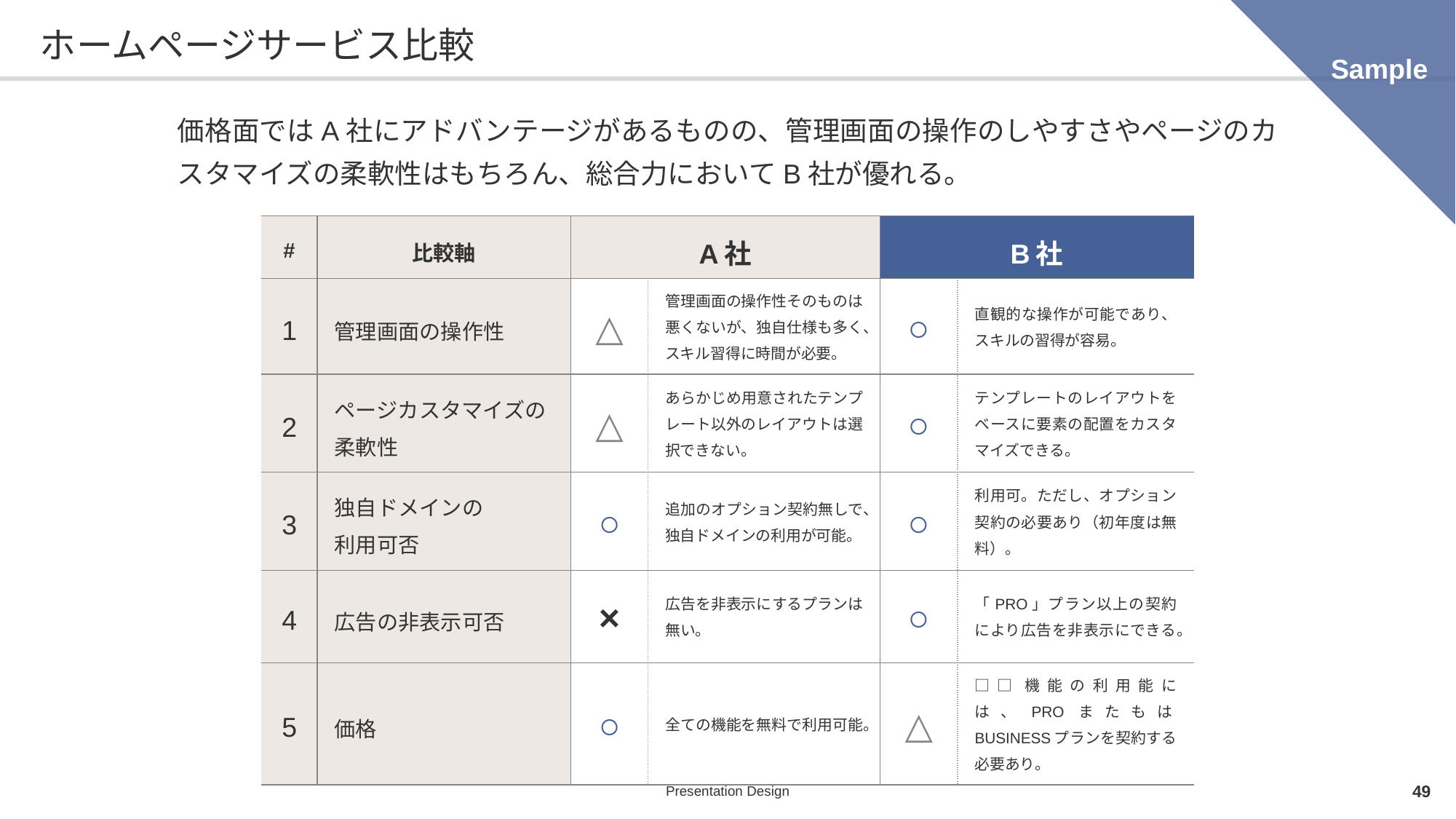

Sample
# ホームページサービス比較
価格面ではA社にアドバンテージがあるものの、管理画面の操作のしやすさやページのカスタマイズの柔軟性はもちろん、総合力においてB社が優れる。
| # | 比較軸 | A社 |  | B社 |  |
| --- | --- | --- | --- | --- | --- |
| 1 | 管理画面の操作性 | △ | 管理画面の操作性そのものは悪くないが、独自仕様も多く、スキル習得に時間が必要。 | ○ | 直観的な操作が可能であり、スキルの習得が容易。 |
| 2 | ページカスタマイズの柔軟性 | △ | あらかじめ用意されたテンプレート以外のレイアウトは選択できない。 | ○ | テンプレートのレイアウトをベースに要素の配置をカスタマイズできる。 |
| 3 | 独自ドメインの 利用可否 | ○ | 追加のオプション契約無しで、独自ドメインの利用が可能。 | ○ | 利用可。ただし、オプション契約の必要あり（初年度は無料）。 |
| 4 | 広告の非表示可否 | × | 広告を非表示にするプランは無い。 | ○ | 「PRO」プラン以上の契約により広告を非表示にできる。 |
| 5 | 価格 | ○ | 全ての機能を無料で利用可能。 | △ | □□機能の利用能には、PROまたもはBUSINESSプランを契約する必要あり。 |
Presentation Design
49